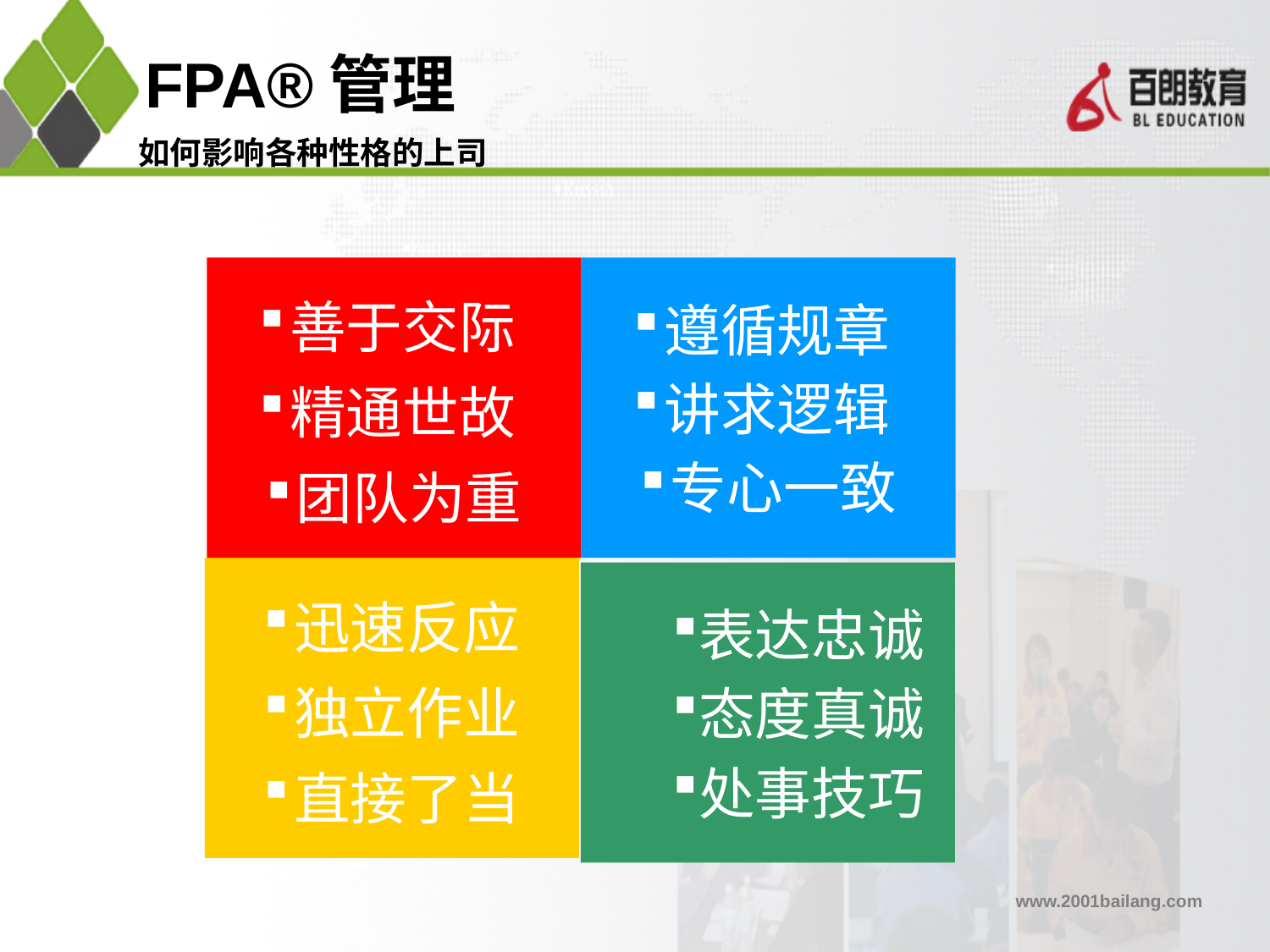

# FPA®管理
如何影响各种性格的上司

善于交际
精通世故
团队为重

遵循规章
讲求逻辑
专心一致

迅速反应
独立作业
直接了当

表达忠诚
态度真诚
处事技巧